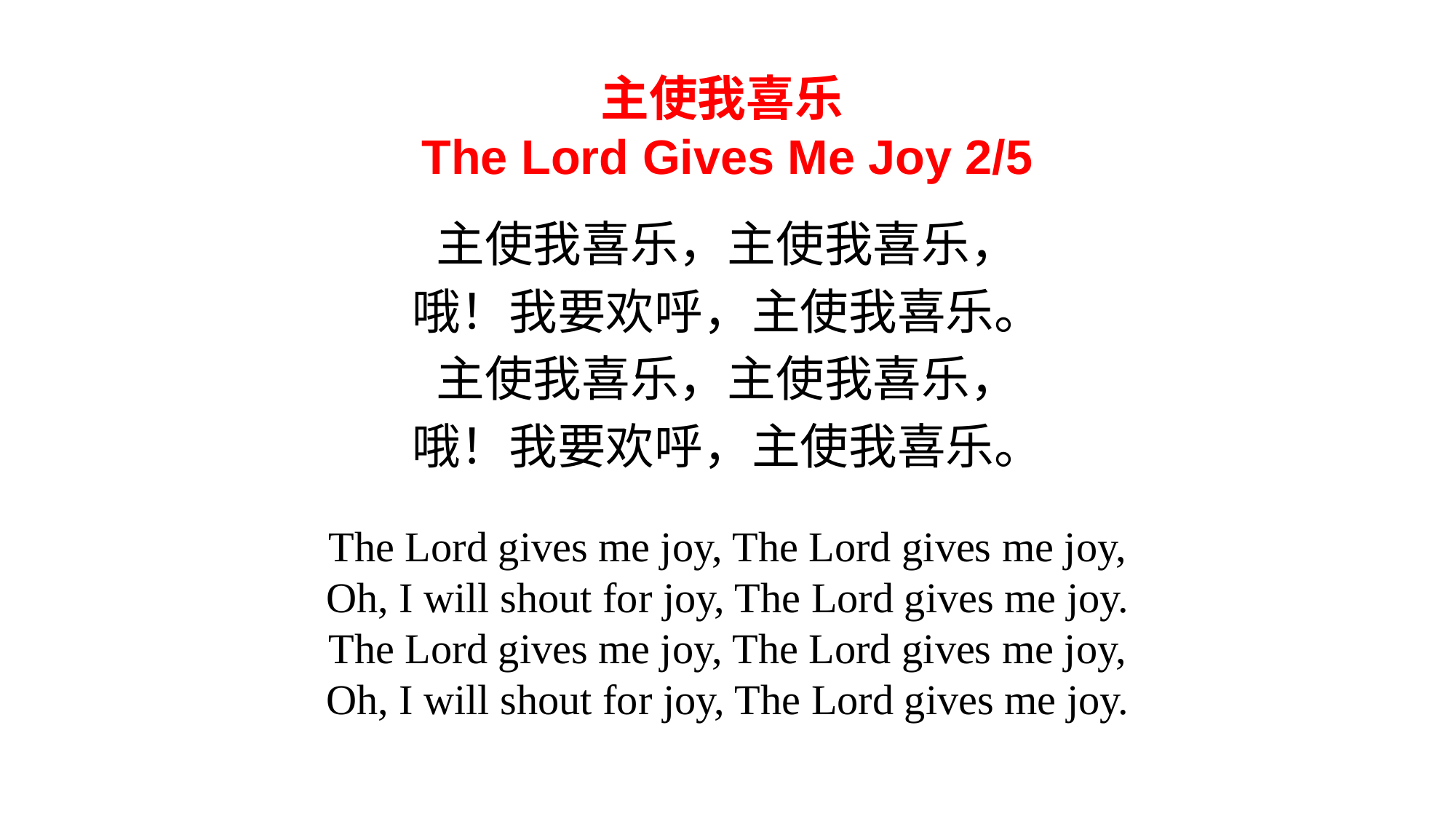

主使我喜乐
The Lord Gives Me Joy 2/5
主使我喜乐，主使我喜乐，
哦！我要欢呼，主使我喜乐。
主使我喜乐，主使我喜乐，
哦！我要欢呼，主使我喜乐。

The Lord gives me joy, The Lord gives me joy,
Oh, I will shout for joy, The Lord gives me joy.
The Lord gives me joy, The Lord gives me joy,
Oh, I will shout for joy, The Lord gives me joy.